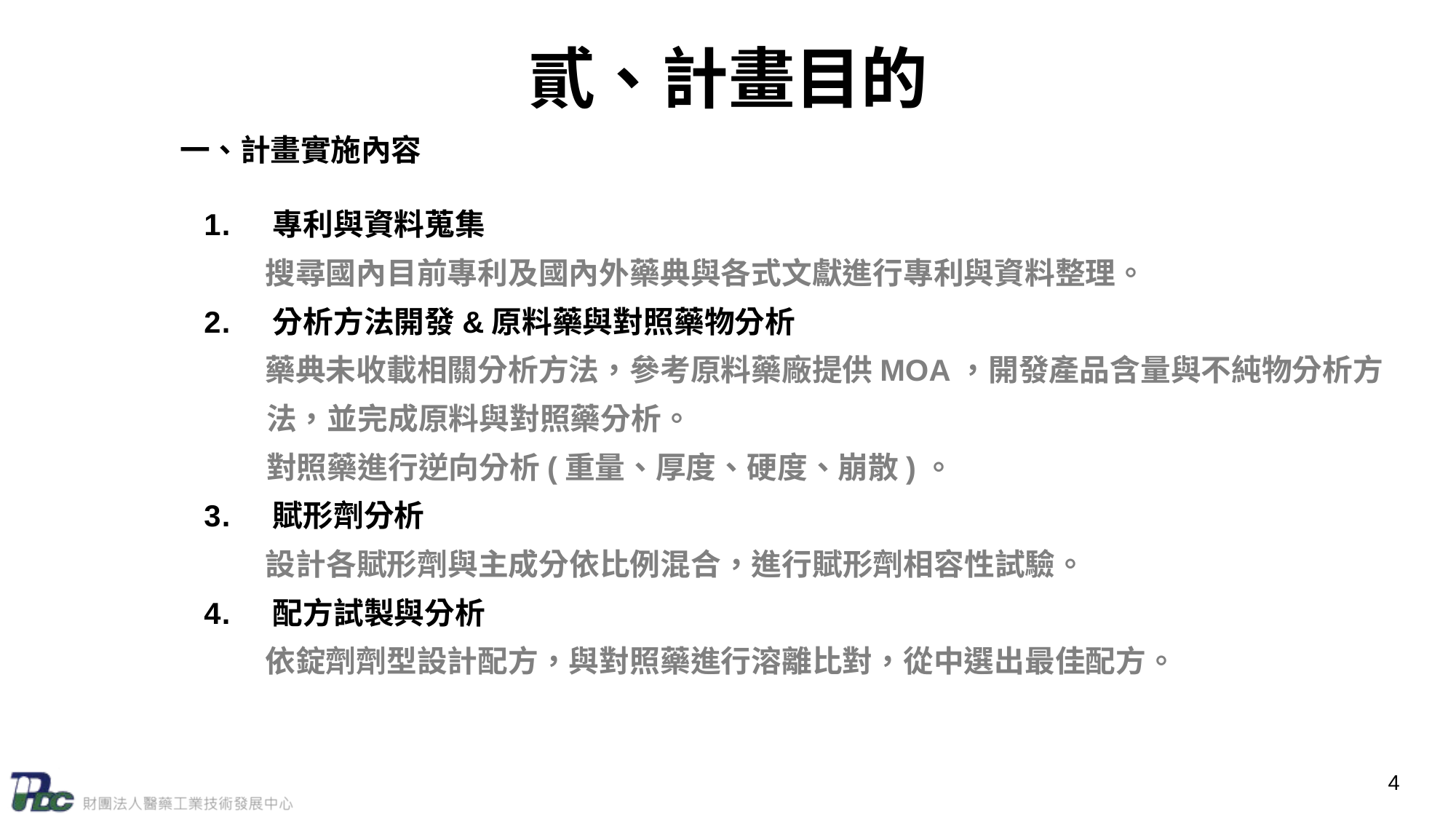

# 貳、計畫目的
一、計畫實施內容

 專利與資料蒐集
        搜尋國內目前專利及國內外藥典與各式文獻進行專利與資料整理。
 分析方法開發&原料藥與對照藥物分析
        藥典未收載相關分析方法，參考原料藥廠提供MOA，開發產品含量與不純物分析方
        法，並完成原料與對照藥分析。
        對照藥進行逆向分析(重量、厚度、硬度、崩散)。
 賦形劑分析
 設計各賦形劑與主成分依比例混合，進行賦形劑相容性試驗。
 配方試製與分析
        依錠劑劑型設計配方，與對照藥進行溶離比對，從中選出最佳配方。

4